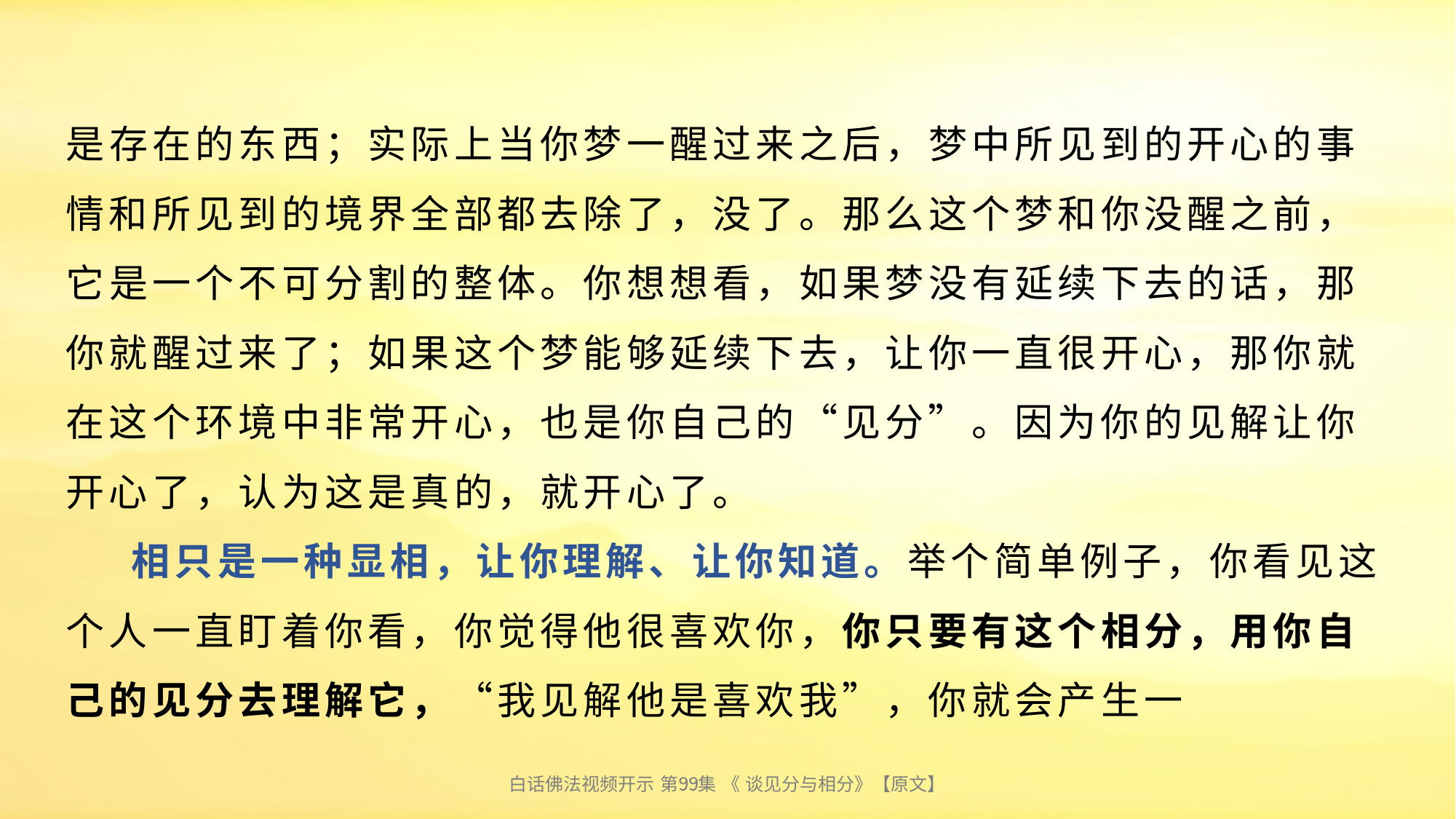

# 是存在的东西；实际上当你梦一醒过来之后，梦中所见到的开心的事情和所见到的境界全部都去除了，没了。那么这个梦和你没醒之前，它是一个不可分割的整体。你想想看，如果梦没有延续下去的话，那你就醒过来了；如果这个梦能够延续下去，让你一直很开心，那你就在这个环境中非常开心，也是你自己的“见分”。因为你的见解让你开心了，认为这是真的，就开心了。 相只是一种显相，让你理解、让你知道。举个简单例子，你看见这个人一直盯着你看，你觉得他很喜欢你，你只要有这个相分，用你自己的见分去理解它，“我见解他是喜欢我”，你就会产生一
白话佛法视频开示 第99集 《 谈见分与相分》【原文】